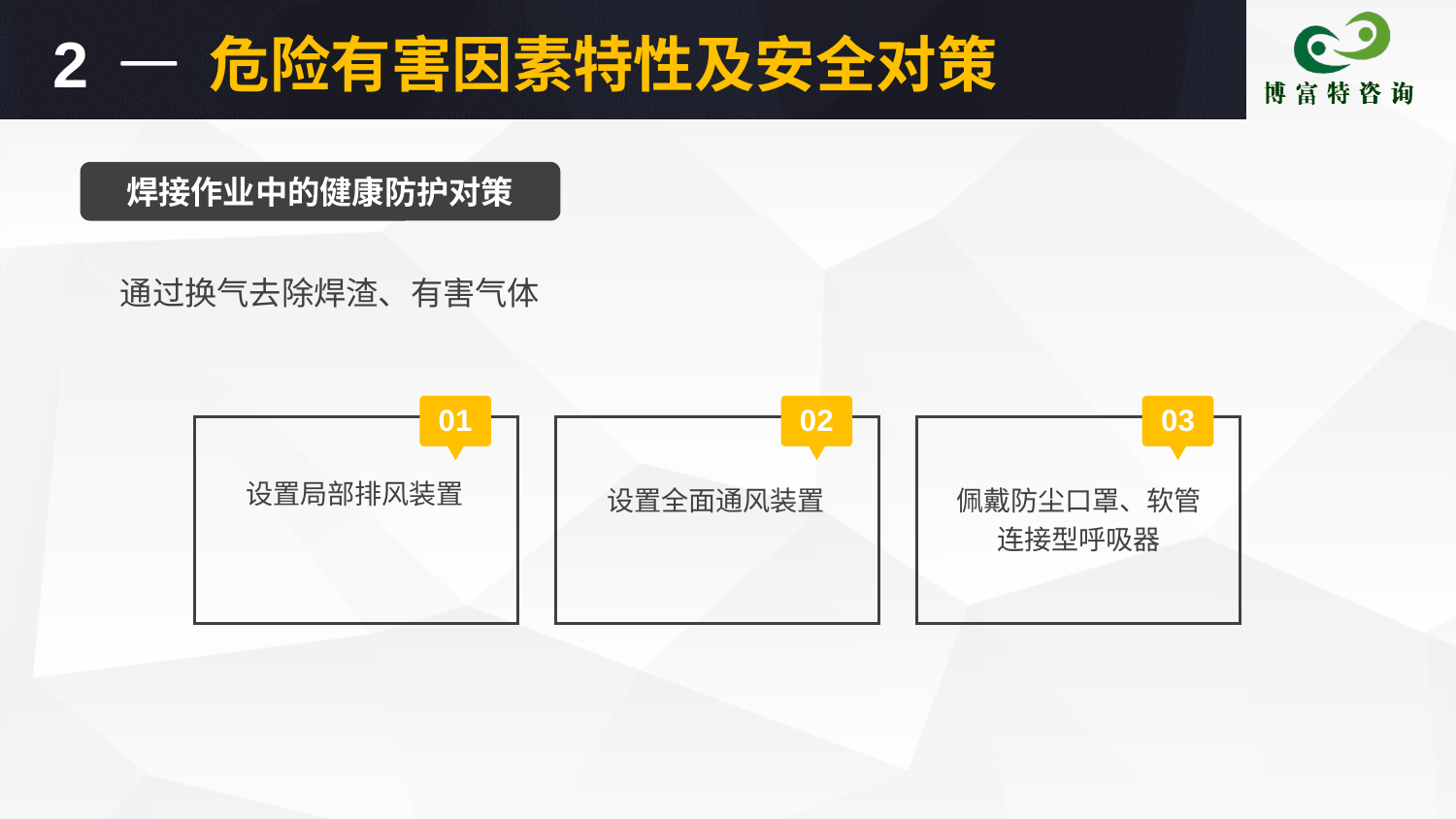

2
危险有害因素特性及安全对策

焊接作业中的健康防护对策
通过换气去除焊渣、有害气体
01
02
03

设置局部排风装置
设置全面通风装置
佩戴防尘口罩、软管连接型呼吸器